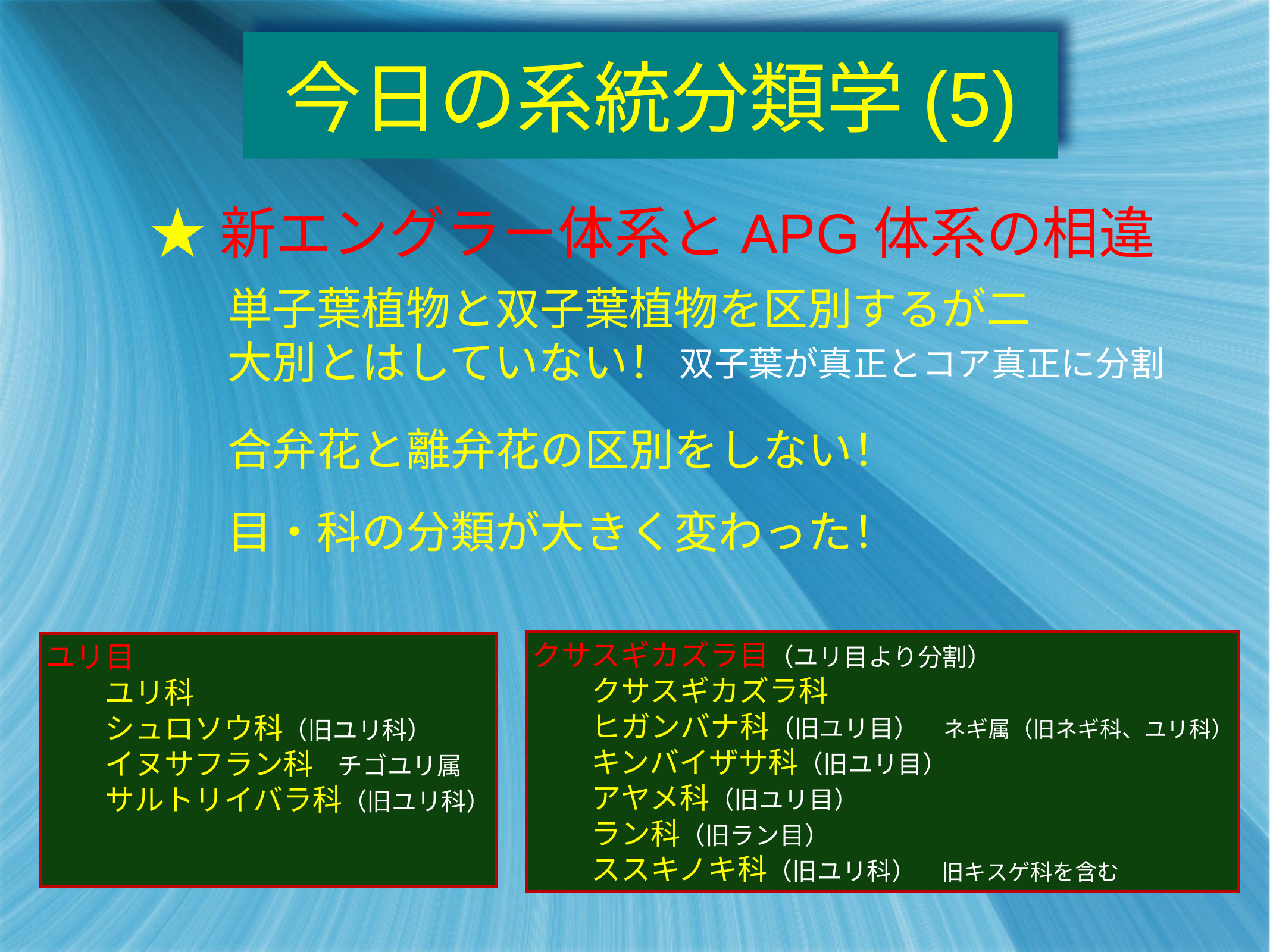

今日の系統分類学(5)
★新エングラー体系とAPG体系の相違
単子葉植物と双子葉植物を区別するが二大別とはしていない！
双子葉が真正とコア真正に分割
合弁花と離弁花の区別をしない！
目・科の分類が大きく変わった！
クサスギカズラ目（ユリ目より分割）
　　クサスギカズラ科
　　ヒガンバナ科（旧ユリ目）　ネギ属（旧ネギ科、ユリ科）
　　キンバイザサ科（旧ユリ目）
　　アヤメ科（旧ユリ目）
　　ラン科（旧ラン目）
　　ススキノキ科（旧ユリ科）　旧キスゲ科を含む
ユリ目
　　ユリ科
　　シュロソウ科（旧ユリ科）
　　イヌサフラン科　チゴユリ属
　　サルトリイバラ科（旧ユリ科）